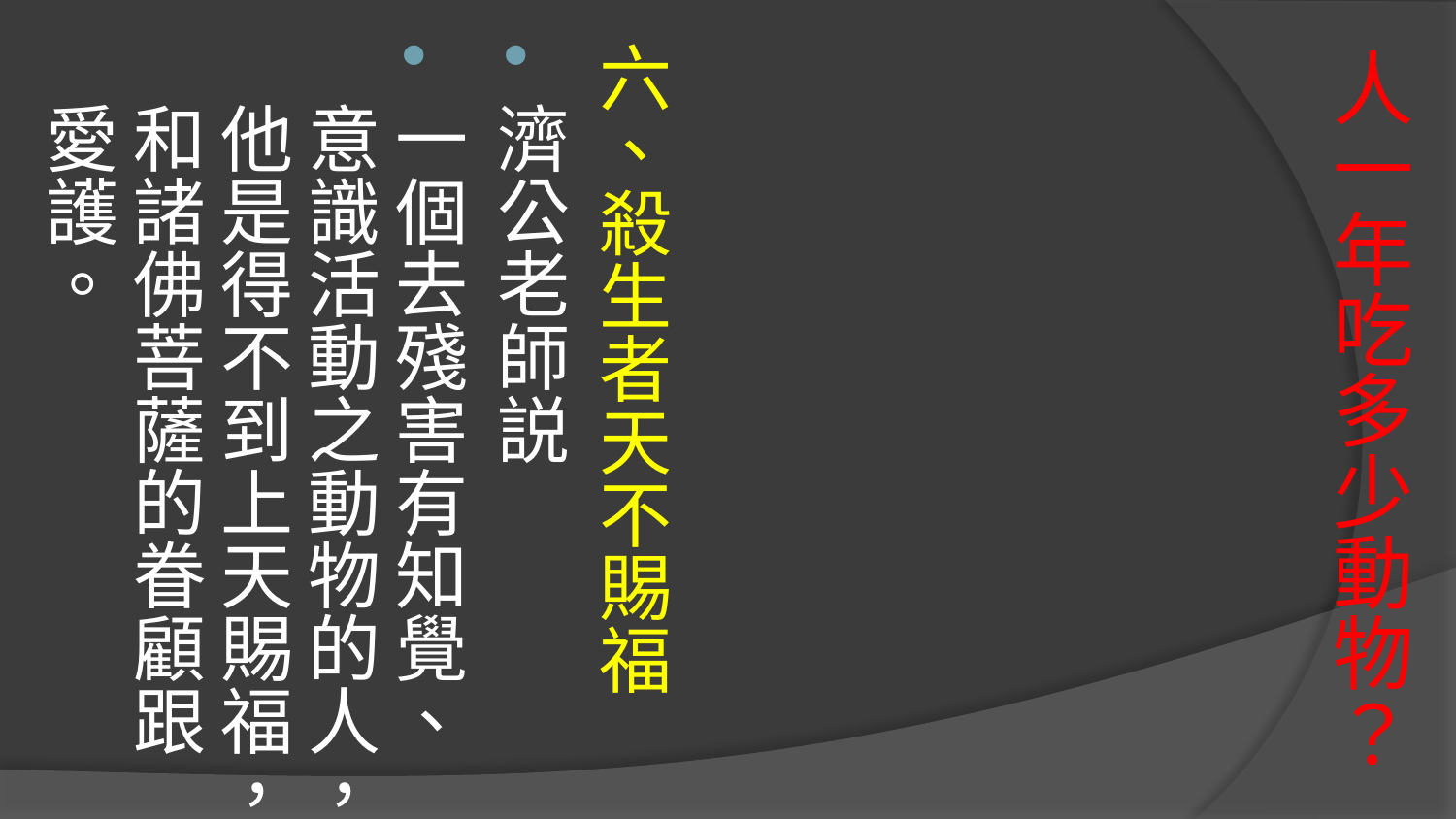

六、殺生者天不賜福
濟公老師説
一個去殘害有知覺、意識活動之動物的人，他是得不到上天賜福，和諸佛菩薩的眷顧跟愛護。
# 人一年吃多少動物？